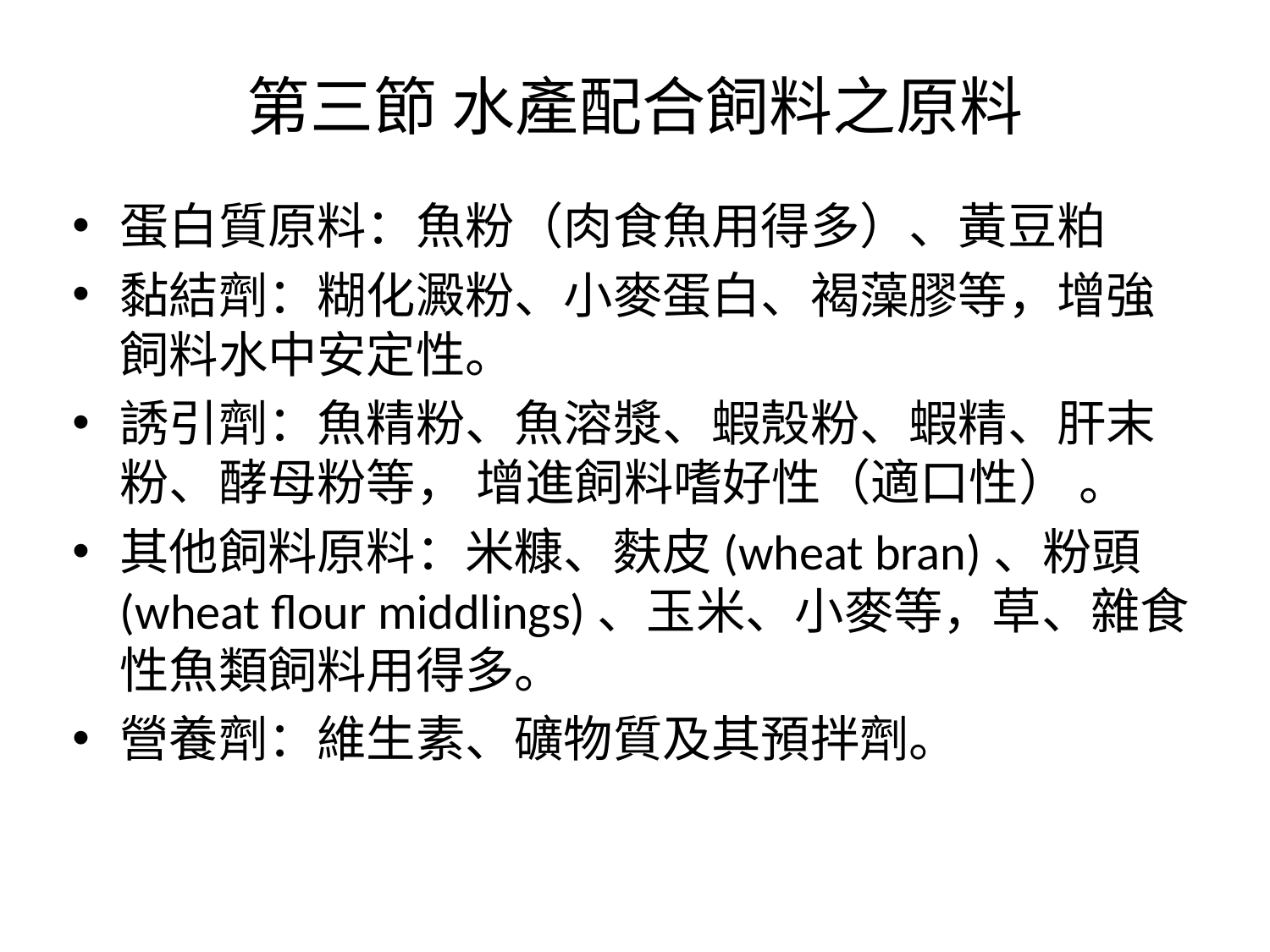

# 第三節 水產配合飼料之原料
蛋白質原料：魚粉（肉食魚用得多）、黃豆粕
黏結劑：糊化澱粉、小麥蛋白、褐藻膠等，增強飼料水中安定性。
誘引劑：魚精粉、魚溶漿、蝦殼粉、蝦精、肝末粉、酵母粉等， 增進飼料嗜好性（適口性） 。
其他飼料原料：米糠、麩皮(wheat bran)、粉頭(wheat flour middlings)、玉米、小麥等，草、雜食性魚類飼料用得多。
營養劑：維生素、礦物質及其預拌劑。